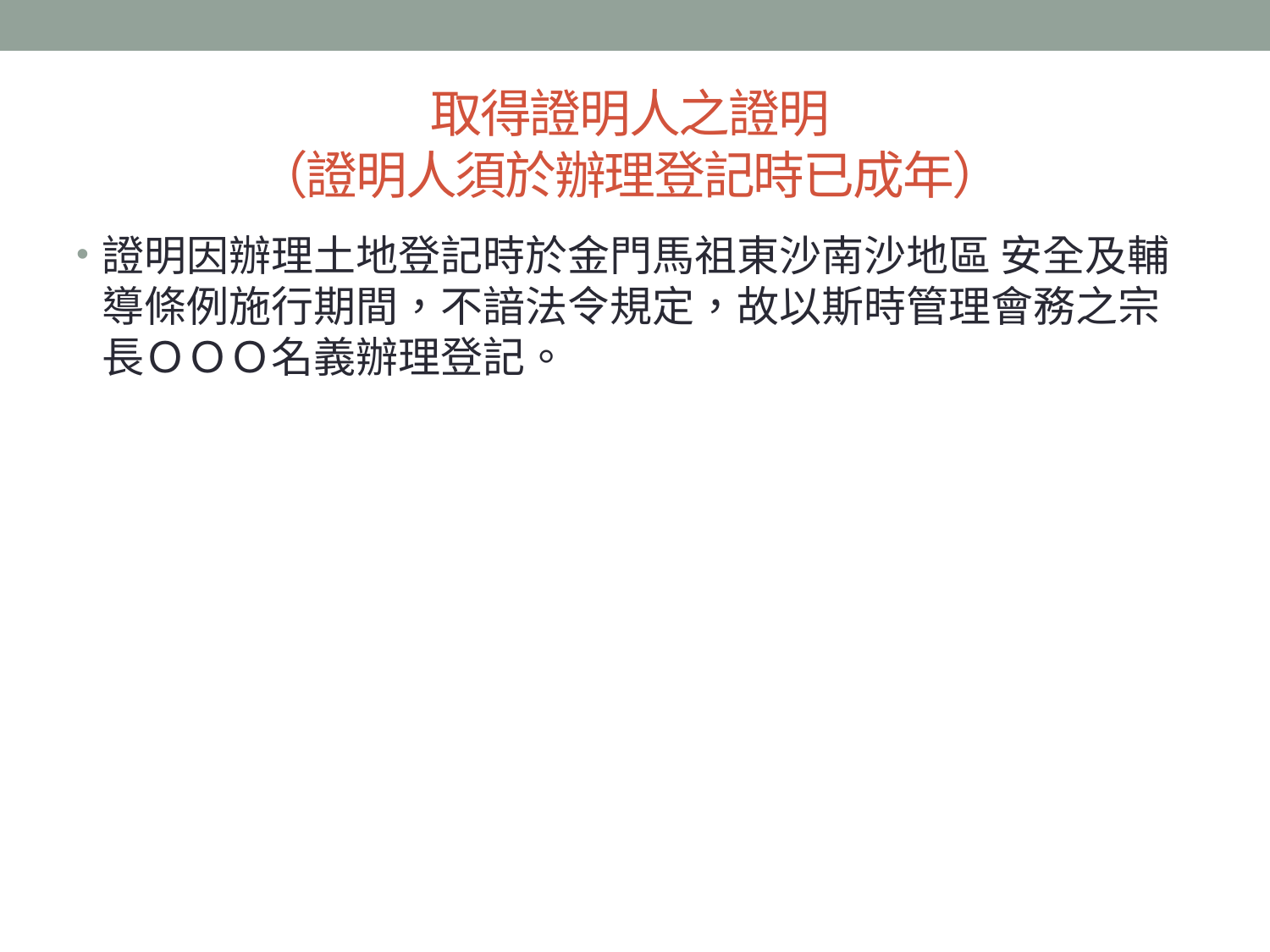

# 取得證明人之證明 （證明人須於辦理登記時已成年）
證明因辦理土地登記時於金門馬祖東沙南沙地區 安全及輔導條例施行期間，不諳法令規定，故以斯時管理會務之宗長ＯＯＯ名義辦理登記。